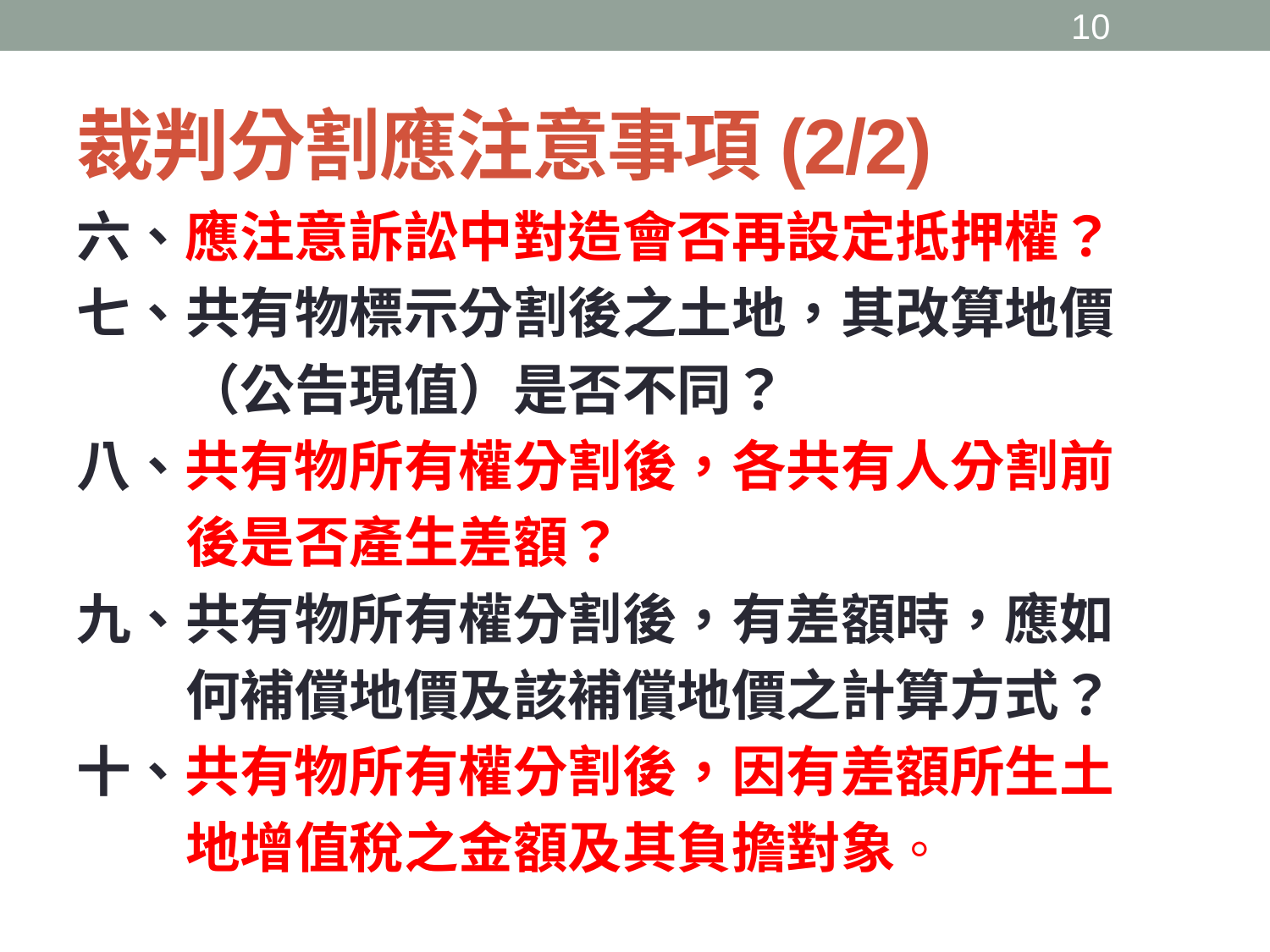

10
# 裁判分割應注意事項(2/2)
六、應注意訴訟中對造會否再設定抵押權？
七、共有物標示分割後之土地，其改算地價
　　（公告現值）是否不同？
八、共有物所有權分割後，各共有人分割前
　　後是否產生差額？
九、共有物所有權分割後，有差額時，應如
　　何補償地價及該補償地價之計算方式？
十、共有物所有權分割後，因有差額所生土
　　地增值稅之金額及其負擔對象。